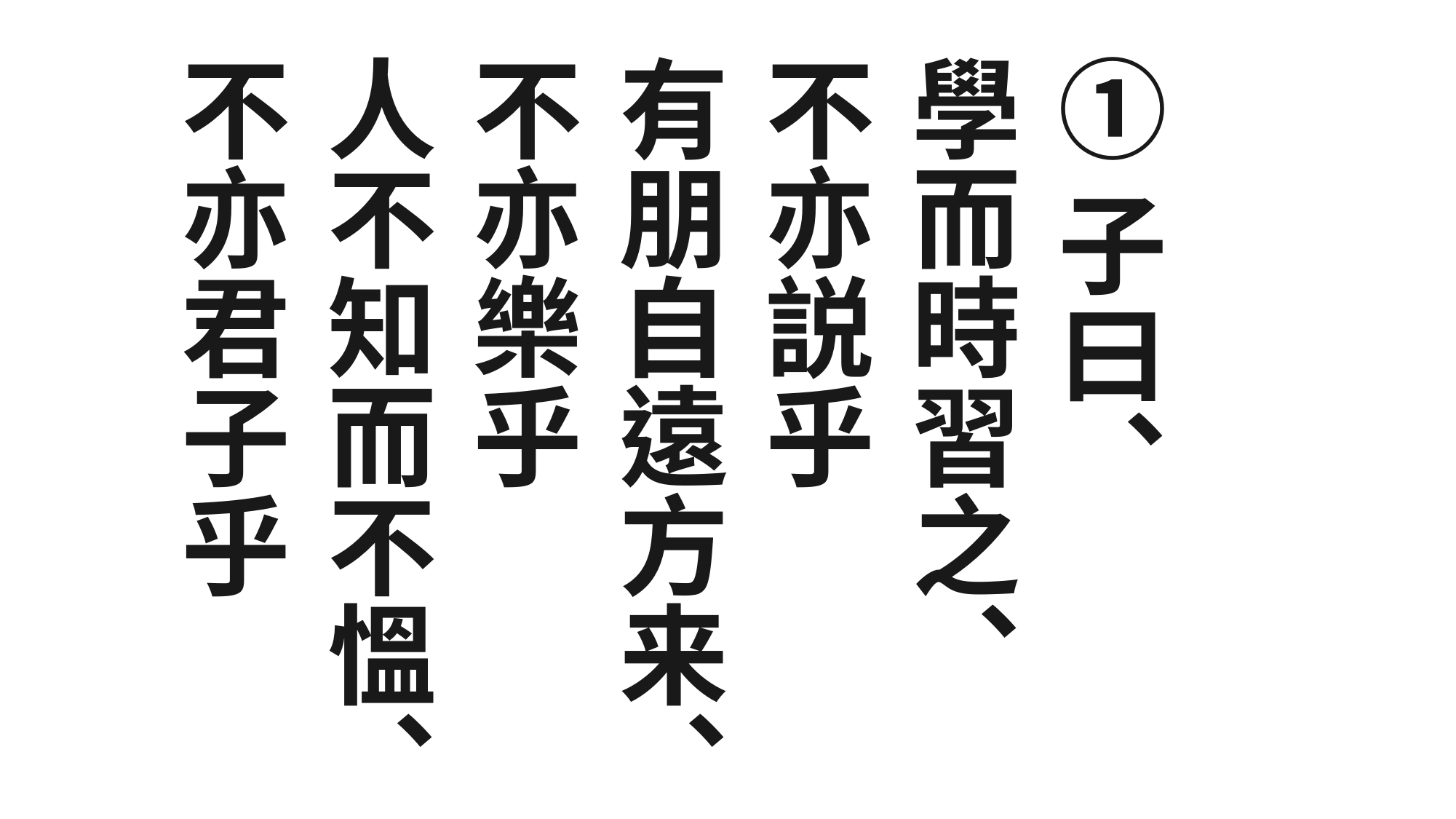

①子曰、
學而時習之、
不亦説乎
有朋自遠方来、
不亦樂乎
人不知而不慍、
不亦君子乎